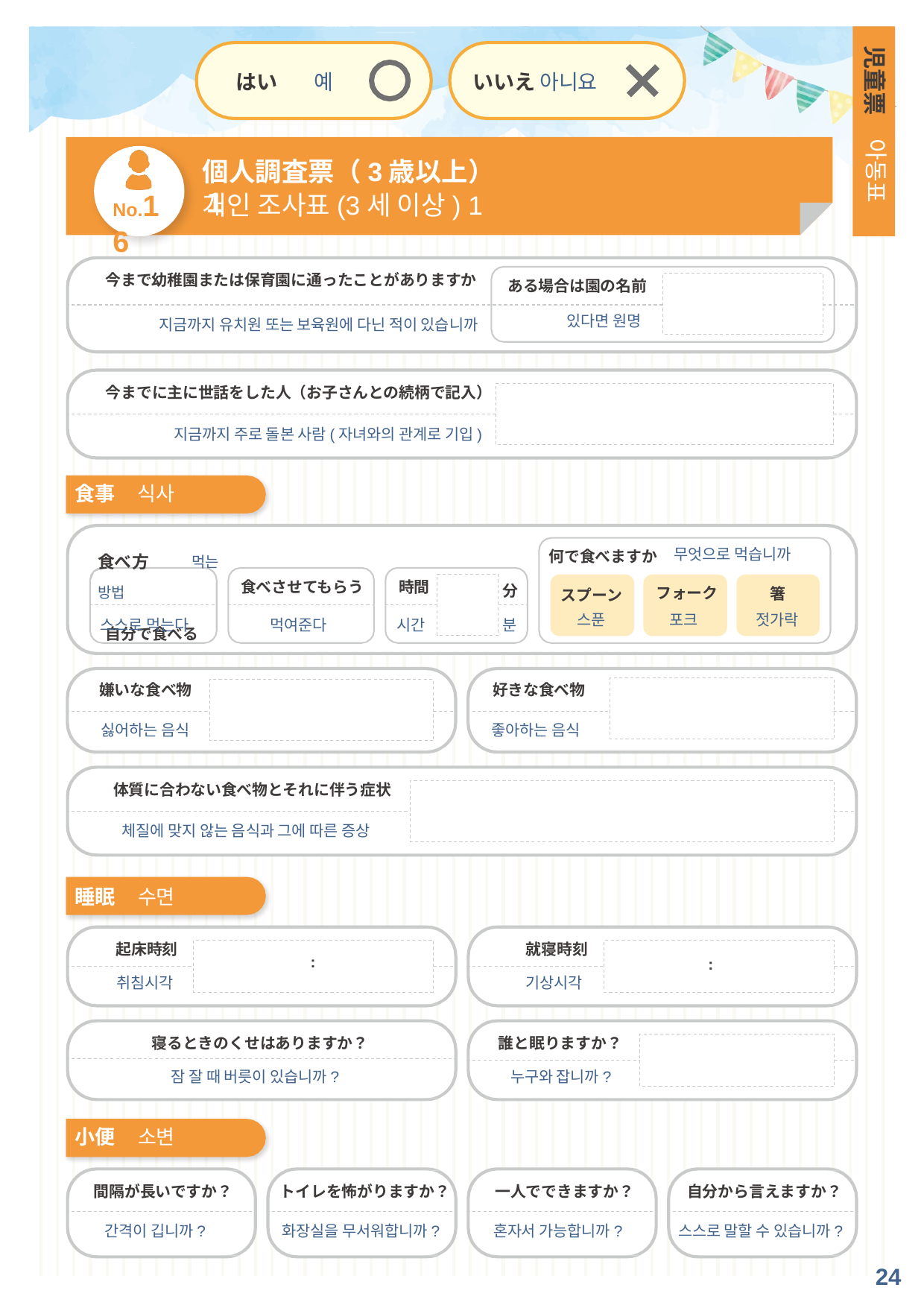

児童票

はい	예
いいえ 아니요

아동표
個人調査票（3歳以上）１
No.16
개인 조사표(3세 이상) 1

今まで幼稚園または保育園に通ったことがありますか
ある場合は園の名前
있다면 원명
지금까지 유치원 또는 보육원에 다닌 적이 있습니까

今までに主に世話をした人（お子さんとの続柄で記入）

지금까지 주로 돌본 사람(자녀와의 관계로 기입)
食事	식사

食べ方	먹는 방법
自分で食べる

무엇으로 먹습니까
何で食べますか

食べさせてもらう	時間
フォーク
分
箸
スプーン
스푼
포크
젓가락
분
스스로 먹는다
먹여준다
시간

嫌いな食べ物
好きな食べ物

싫어하는 음식
좋아하는 음식

体質に合わない食べ物とそれに伴う症状
체질에 맞지 않는 음식과 그에 따른 증상
睡眠	수면

起床時刻
就寝時刻

:
:
취침시각
기상시각

寝るときのくせはありますか？
誰と眠りますか？

잠 잘 때 버릇이 있습니까?
누구와 잡니까?
小便	소변

間隔が長いですか？
トイレを怖がりますか？
一人でできますか？
自分から言えますか？
간격이 깁니까?
혼자서 가능합니까?
화장실을 무서워합니까?
스스로 말할 수 있습니까?
24